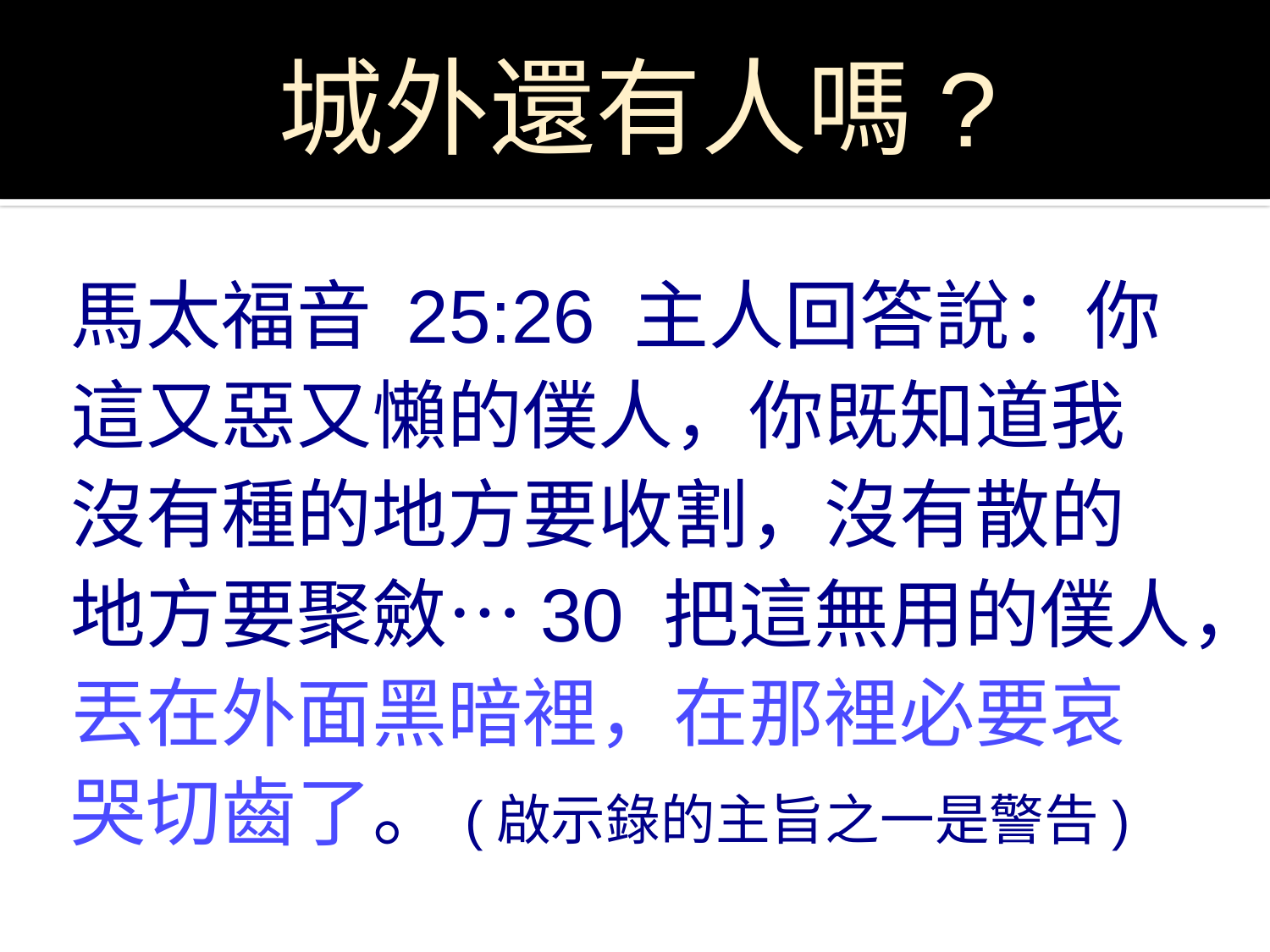

# 城外還有人嗎?
馬太福音 25:26 主人回答說：你這又惡又懶的僕人，你既知道我沒有種的地方要收割，沒有散的地方要聚斂…30 把這無用的僕人，丟在外面黑暗裡，在那裡必要哀哭切齒了。(啟示錄的主旨之一是警告)